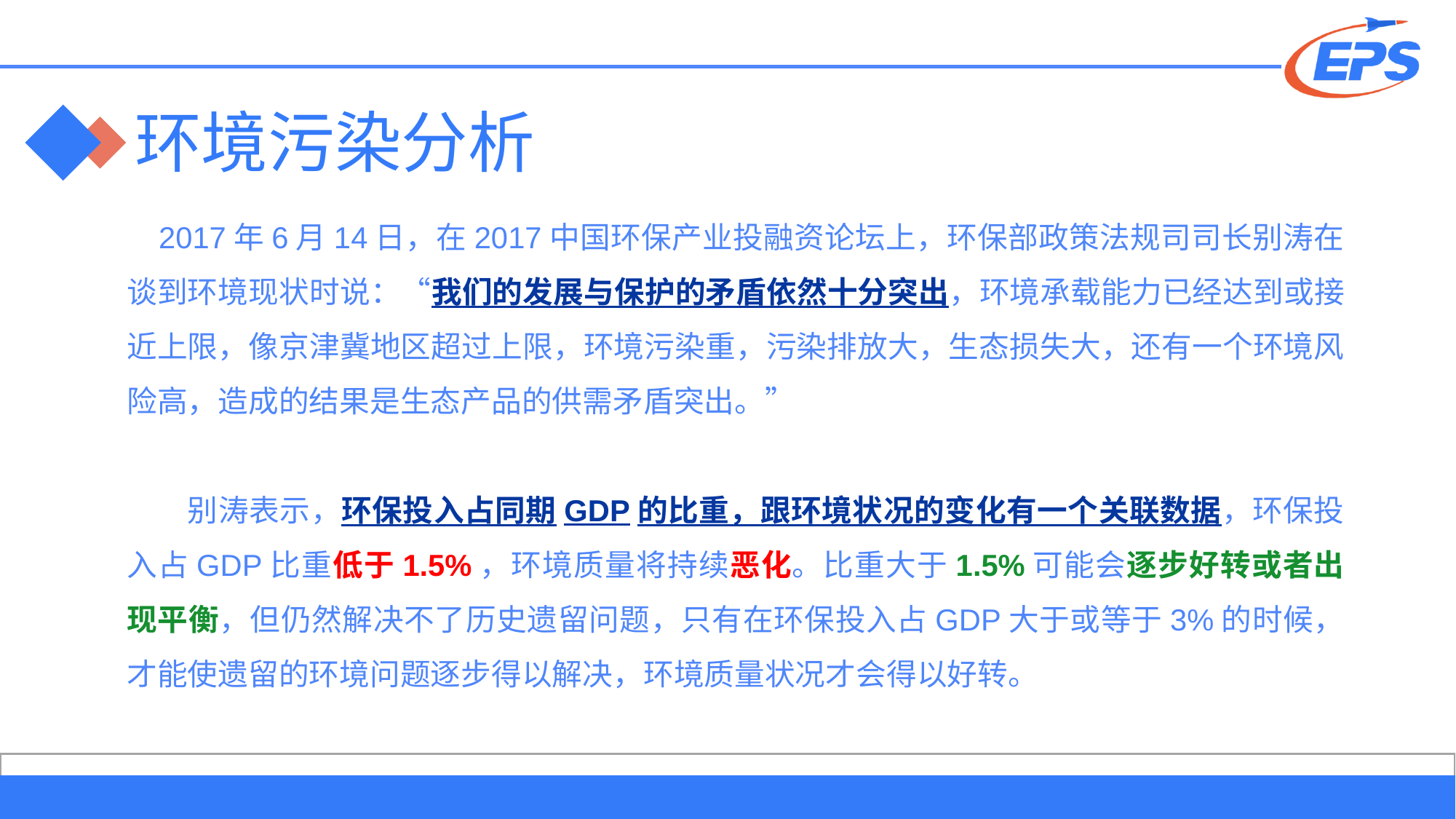

# 环境污染分析
2017年6月14日，在2017中国环保产业投融资论坛上，环保部政策法规司司长别涛在谈到环境现状时说：“我们的发展与保护的矛盾依然十分突出，环境承载能力已经达到或接近上限，像京津冀地区超过上限，环境污染重，污染排放大，生态损失大，还有一个环境风险高，造成的结果是生态产品的供需矛盾突出。”

   别涛表示，环保投入占同期GDP的比重，跟环境状况的变化有一个关联数据，环保投入占GDP比重低于1.5%，环境质量将持续恶化。比重大于1.5%可能会逐步好转或者出现平衡，但仍然解决不了历史遗留问题，只有在环保投入占GDP大于或等于3%的时候，才能使遗留的环境问题逐步得以解决，环境质量状况才会得以好转。